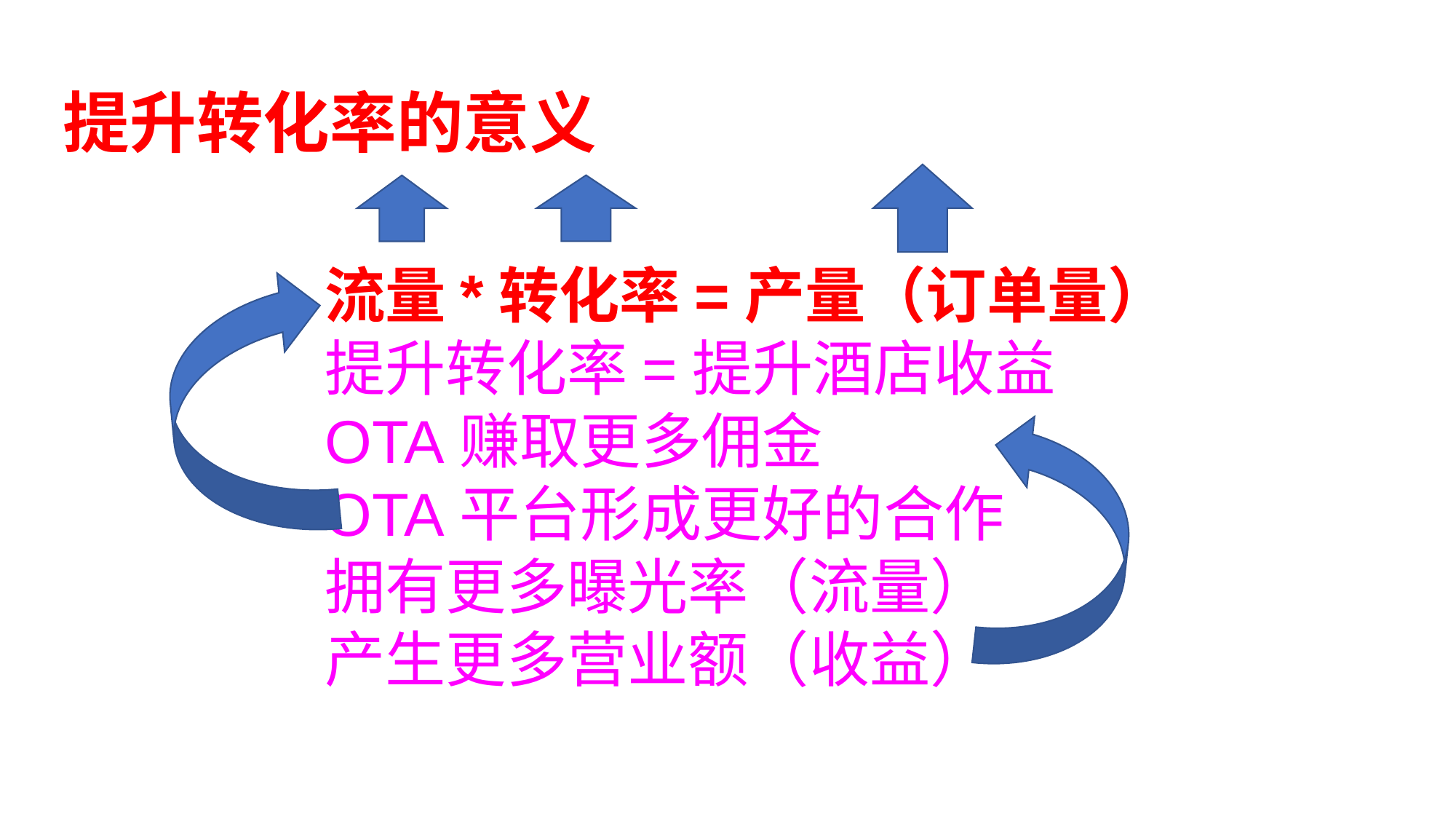

# 提升转化率的意义

流量*转化率=产量（订单量）
提升转化率=提升酒店收益
OTA赚取更多佣金
OTA平台形成更好的合作
拥有更多曝光率（流量）
产生更多营业额（收益）